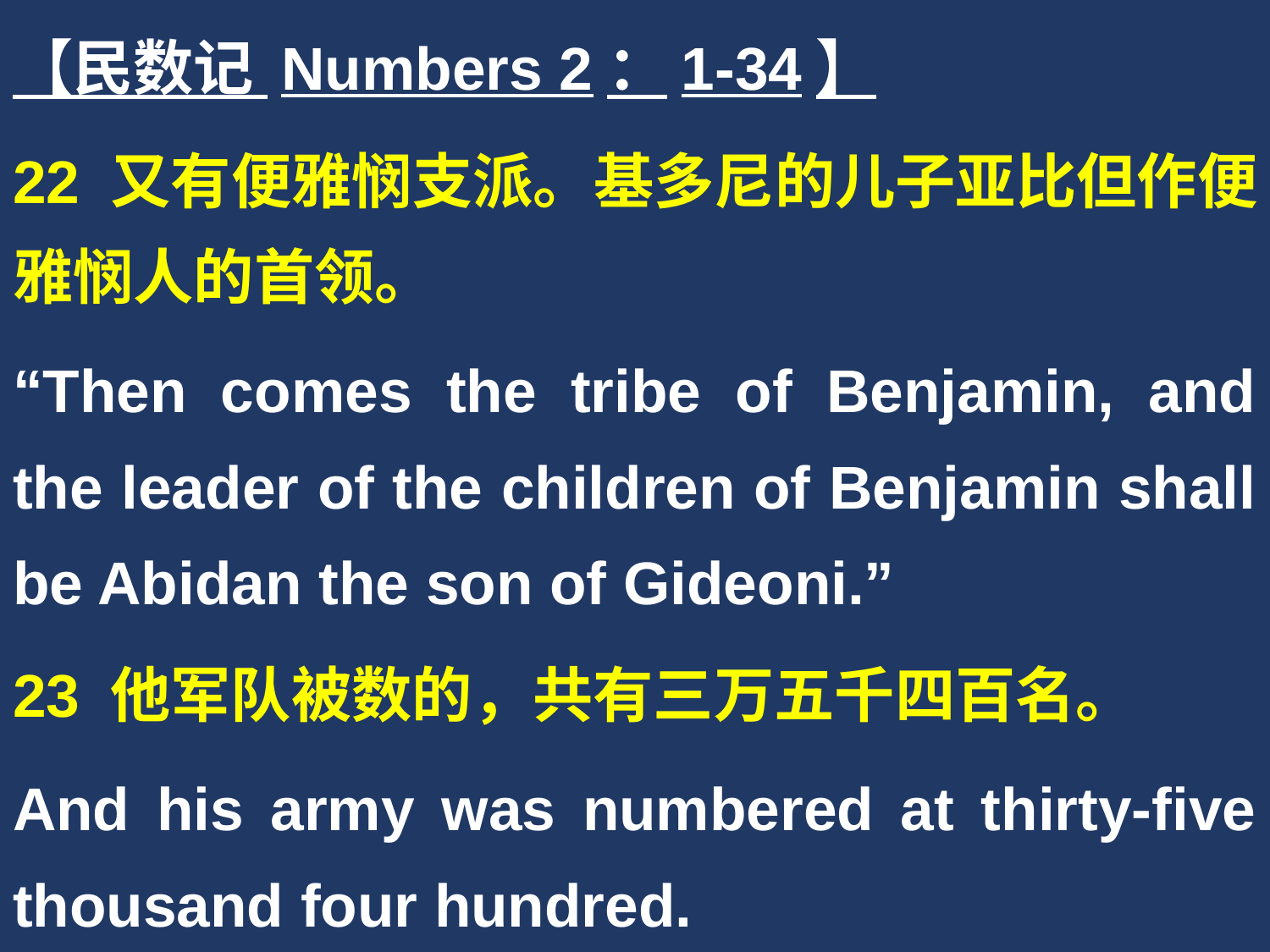

【民数记 Numbers 2：1-34】
22 又有便雅悯支派。基多尼的儿子亚比但作便雅悯人的首领。
“Then comes the tribe of Benjamin, and the leader of the children of Benjamin shall be Abidan the son of Gideoni.”
23 他军队被数的，共有三万五千四百名。
And his army was numbered at thirty-five thousand four hundred.